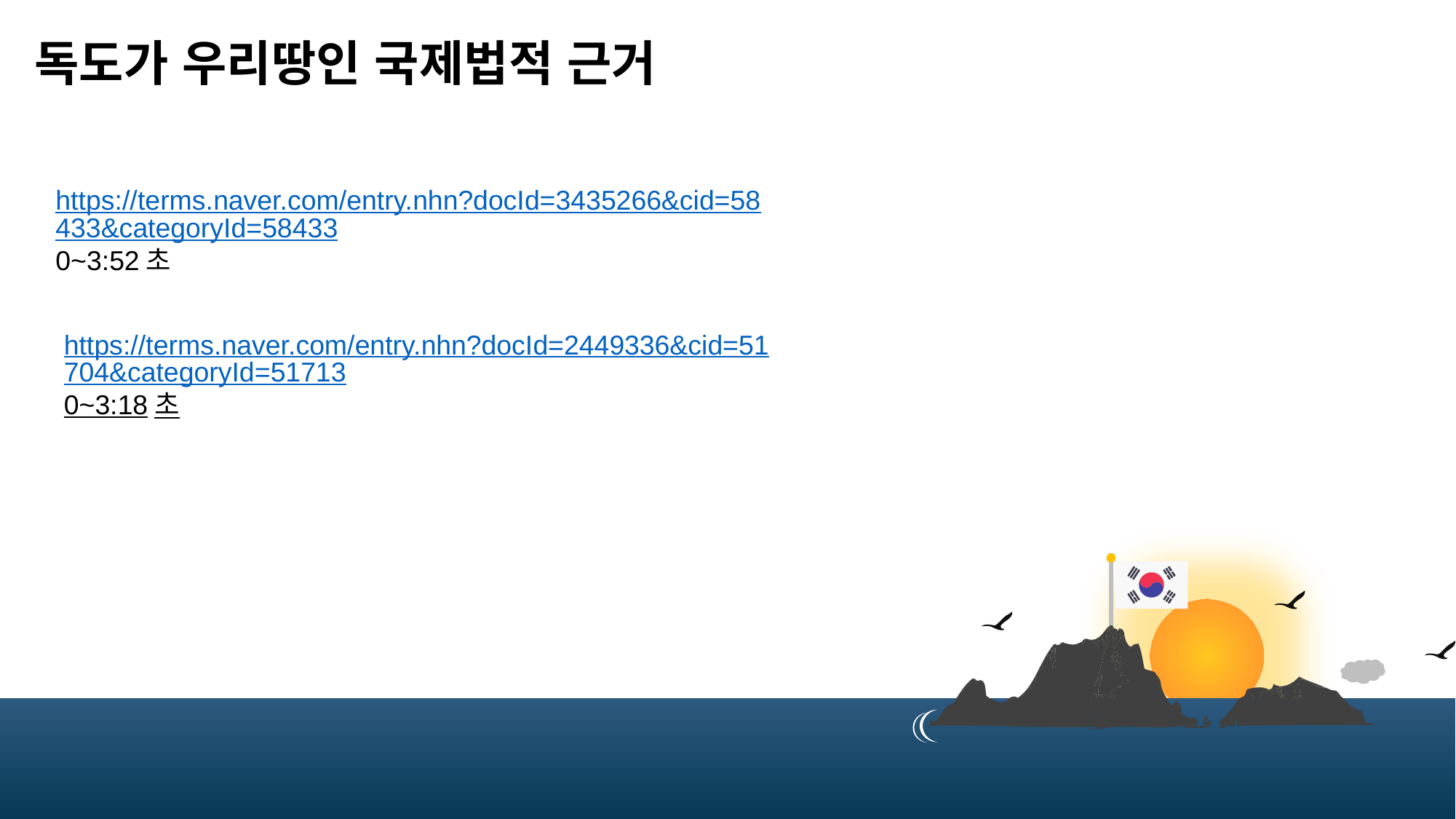

독도가 우리땅인 국제법적 근거
https://terms.naver.com/entry.nhn?docId=3435266&cid=58433&categoryId=58433
0~3:52초
https://terms.naver.com/entry.nhn?docId=2449336&cid=51704&categoryId=51713
0~3:18초